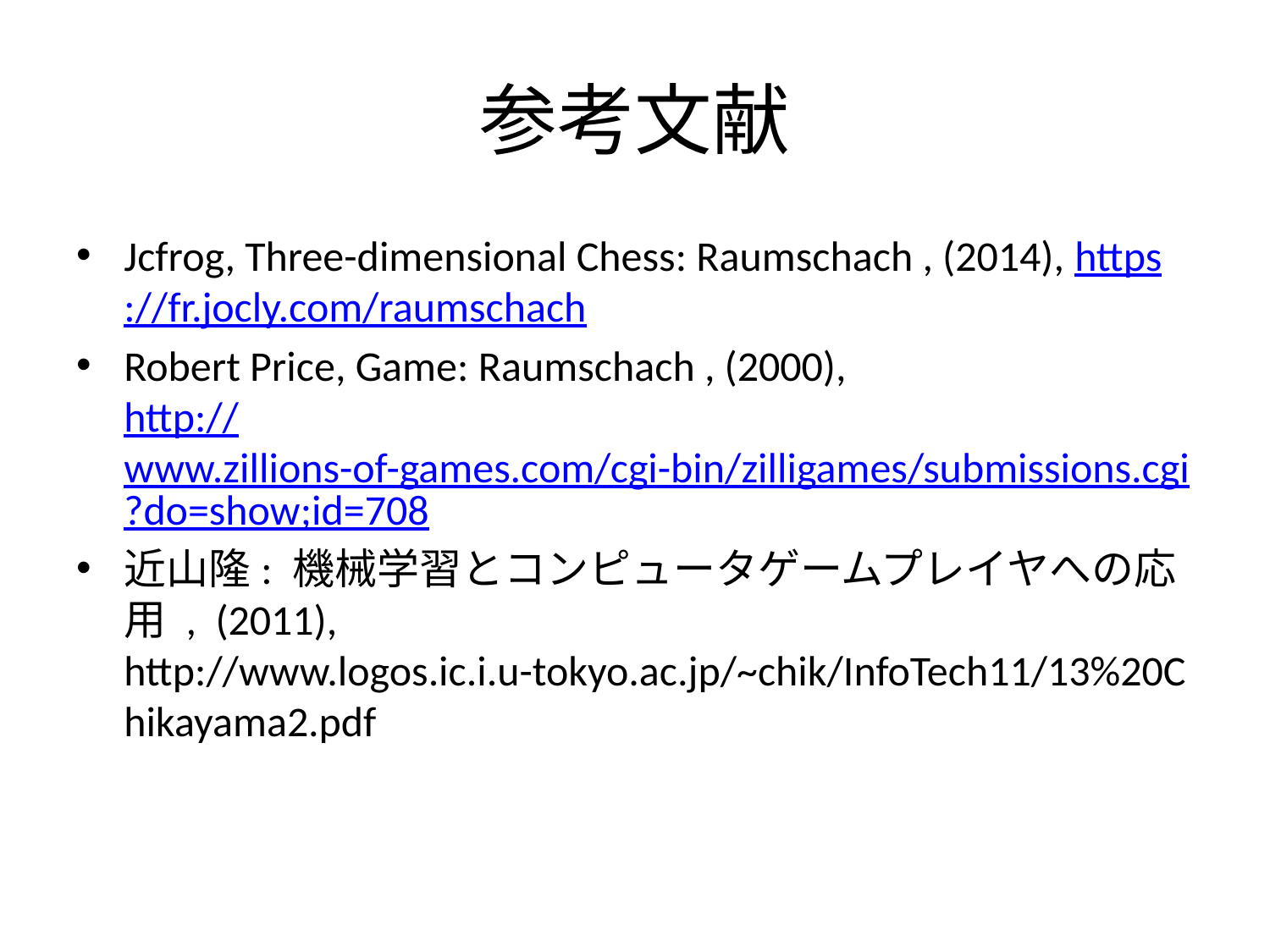

# 参考文献
Jcfrog, Three-dimensional Chess: Raumschach , (2014), https://fr.jocly.com/raumschach
Robert Price, Game: Raumschach , (2000),
http://www.zillions-of-games.com/cgi-bin/zilligames/submissions.cgi?do=show;id=708
近山隆: 機械学習とコンピュータゲームプレイヤへの応用 ,  (2011), http://www.logos.ic.i.u-tokyo.ac.jp/~chik/InfoTech11/13%20Chikayama2.pdf